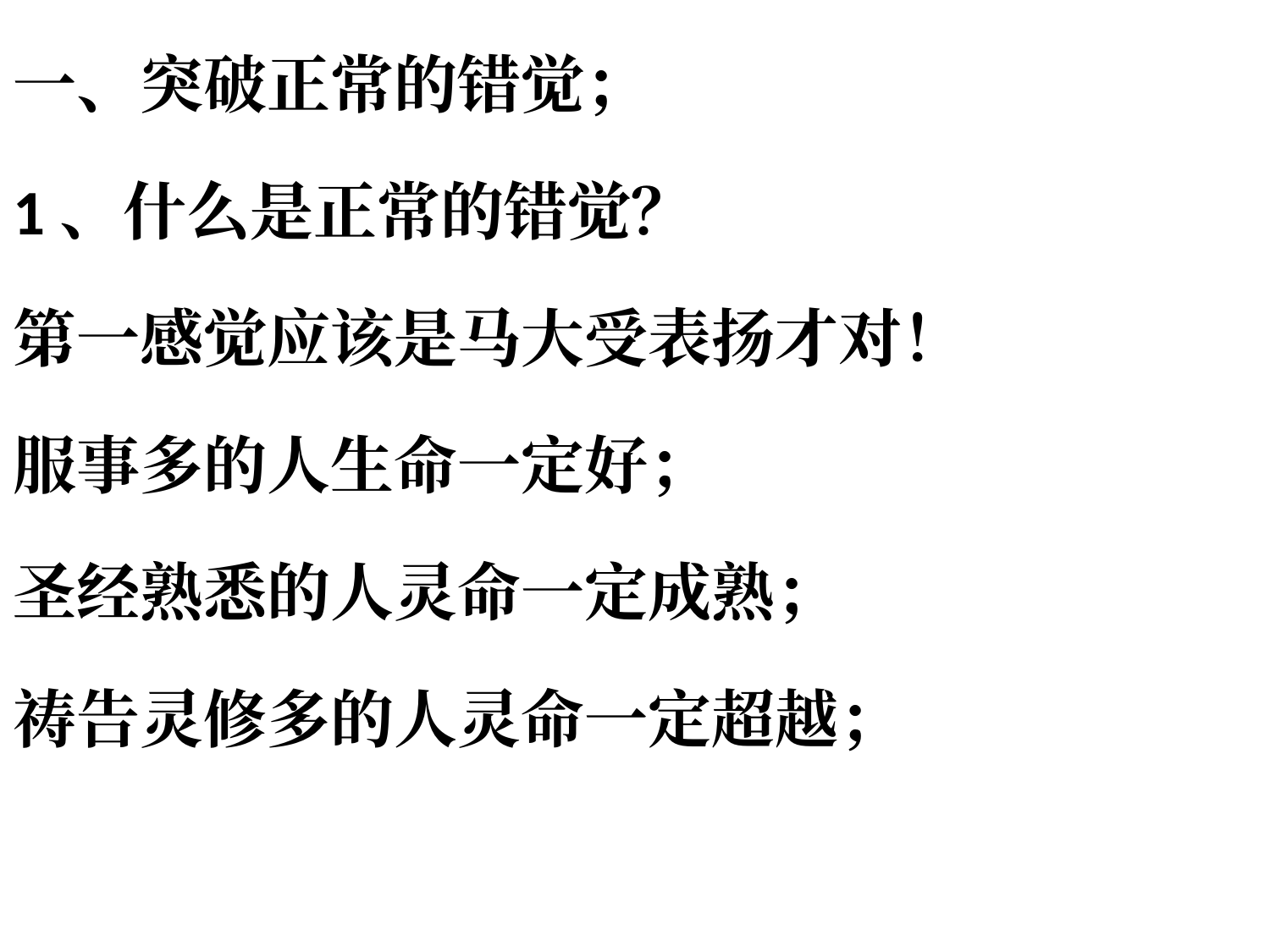

一、突破正常的错觉；
1、什么是正常的错觉？
第一感觉应该是马大受表扬才对！
服事多的人生命一定好；
圣经熟悉的人灵命一定成熟；
祷告灵修多的人灵命一定超越；